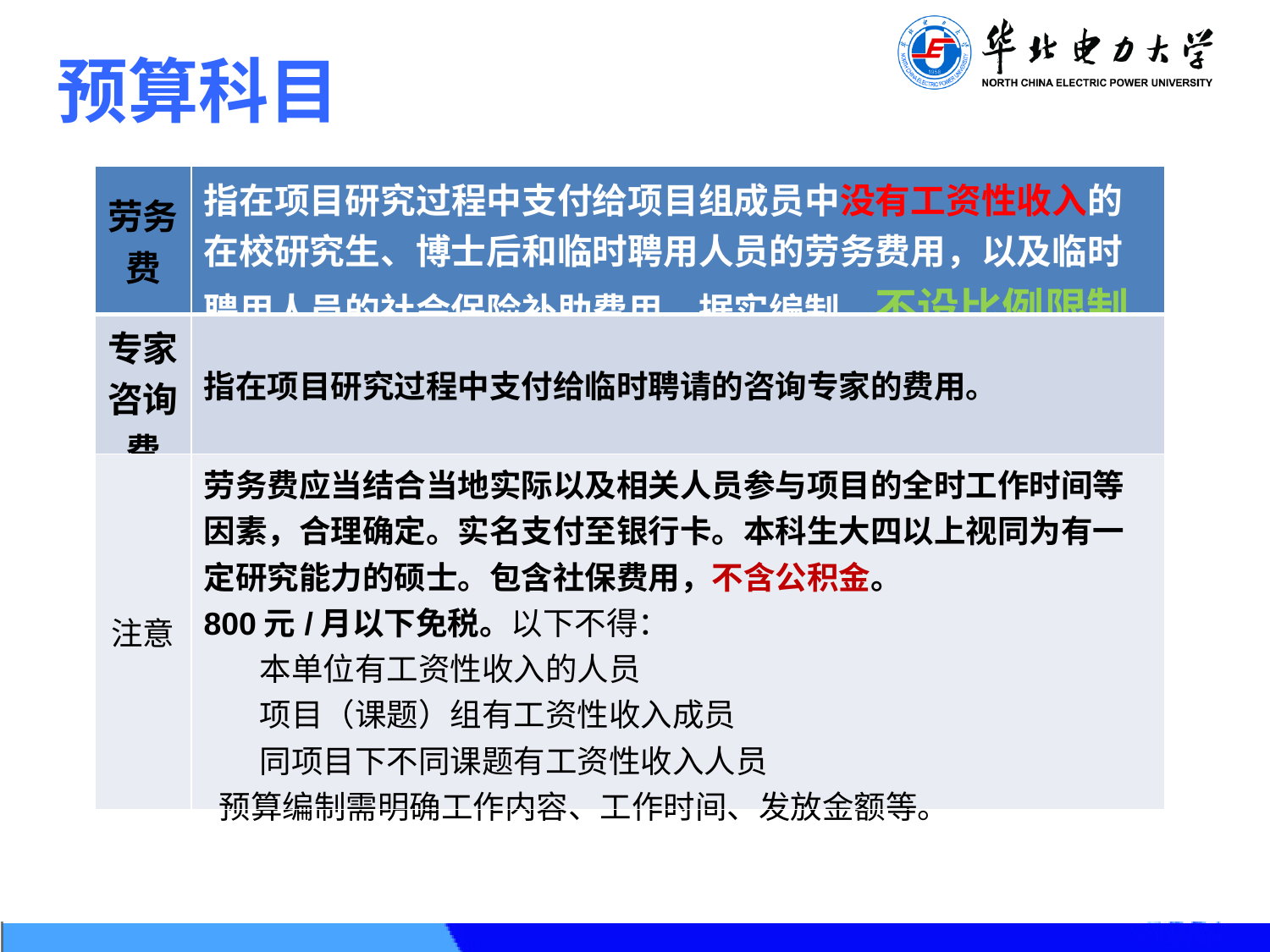

预算科目
| 劳务费 | 指在项目研究过程中支付给项目组成员中没有工资性收入的在校研究生、博士后和临时聘用人员的劳务费用，以及临时聘用人员的社会保险补助费用。据实编制，不设比例限制。 |
| --- | --- |
| 专家咨询费 | 指在项目研究过程中支付给临时聘请的咨询专家的费用。 |
| 注意 | 劳务费应当结合当地实际以及相关人员参与项目的全时工作时间等因素，合理确定。实名支付至银行卡。本科生大四以上视同为有一定研究能力的硕士。包含社保费用，不含公积金。 800元/月以下免税。以下不得： 本单位有工资性收入的人员 项目（课题）组有工资性收入成员 同项目下不同课题有工资性收入人员 预算编制需明确工作内容、工作时间、发放金额等。 |